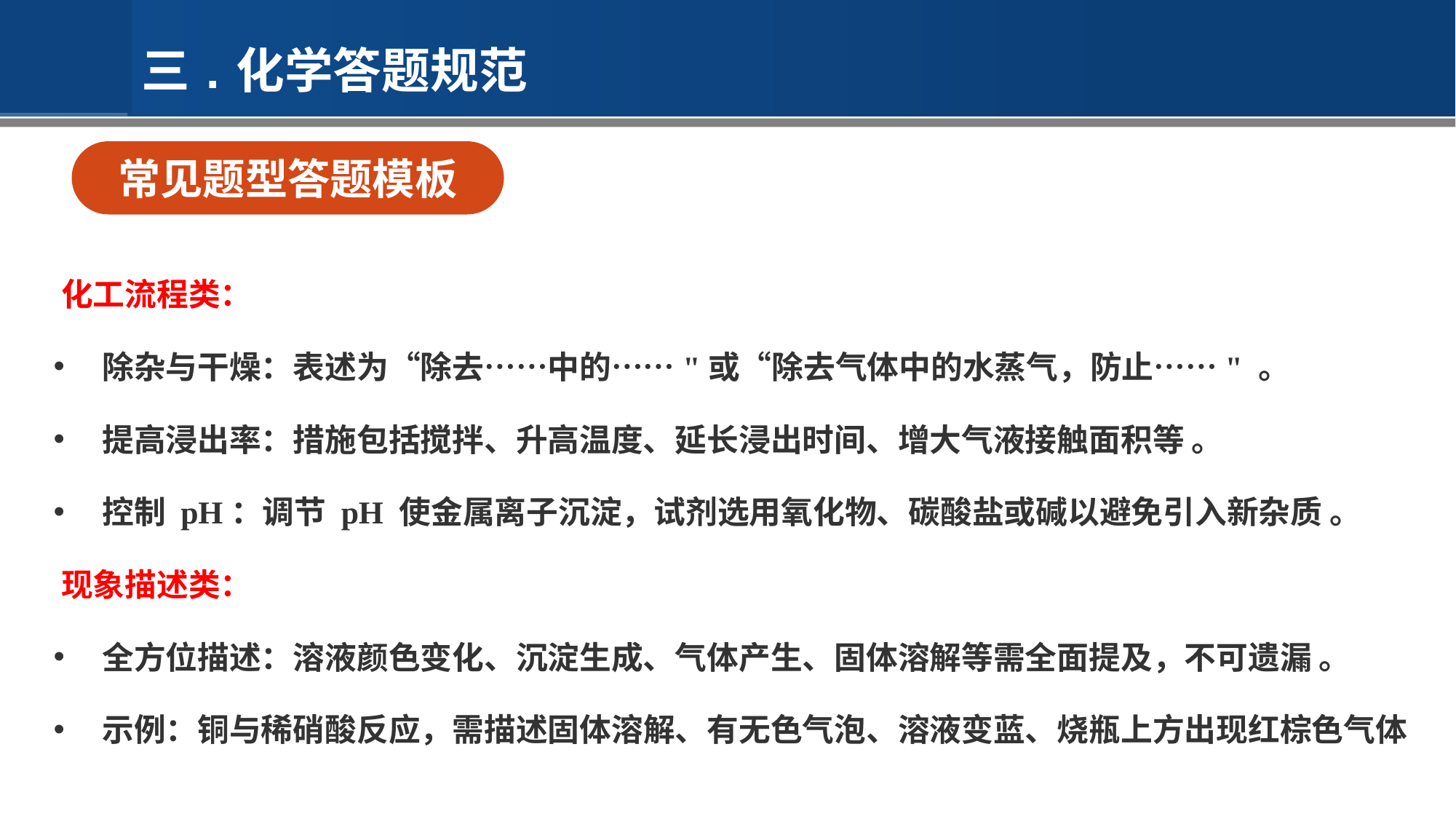

三.化学答题规范
常见题型答题模板
‌化工流程类‌：
‌除杂与干燥‌：表述为“除去……中的……"或“除去气体中的水蒸气，防止……" 。
‌提高浸出率‌：措施包括搅拌、升高温度、延长浸出时间、增大气液接触面积等 。
‌控制 pH‌：调节 pH 使金属离子沉淀，试剂选用氧化物、碳酸盐或碱以避免引入新杂质 。
‌现象描述类‌：
‌全方位描述‌：溶液颜色变化、沉淀生成、气体产生、固体溶解等需全面提及，不可遗漏 。
‌示例‌：铜与稀硝酸反应，需描述固体溶解、有无色气泡、溶液变蓝、烧瓶上方出现红棕色气体 ‌‌
20